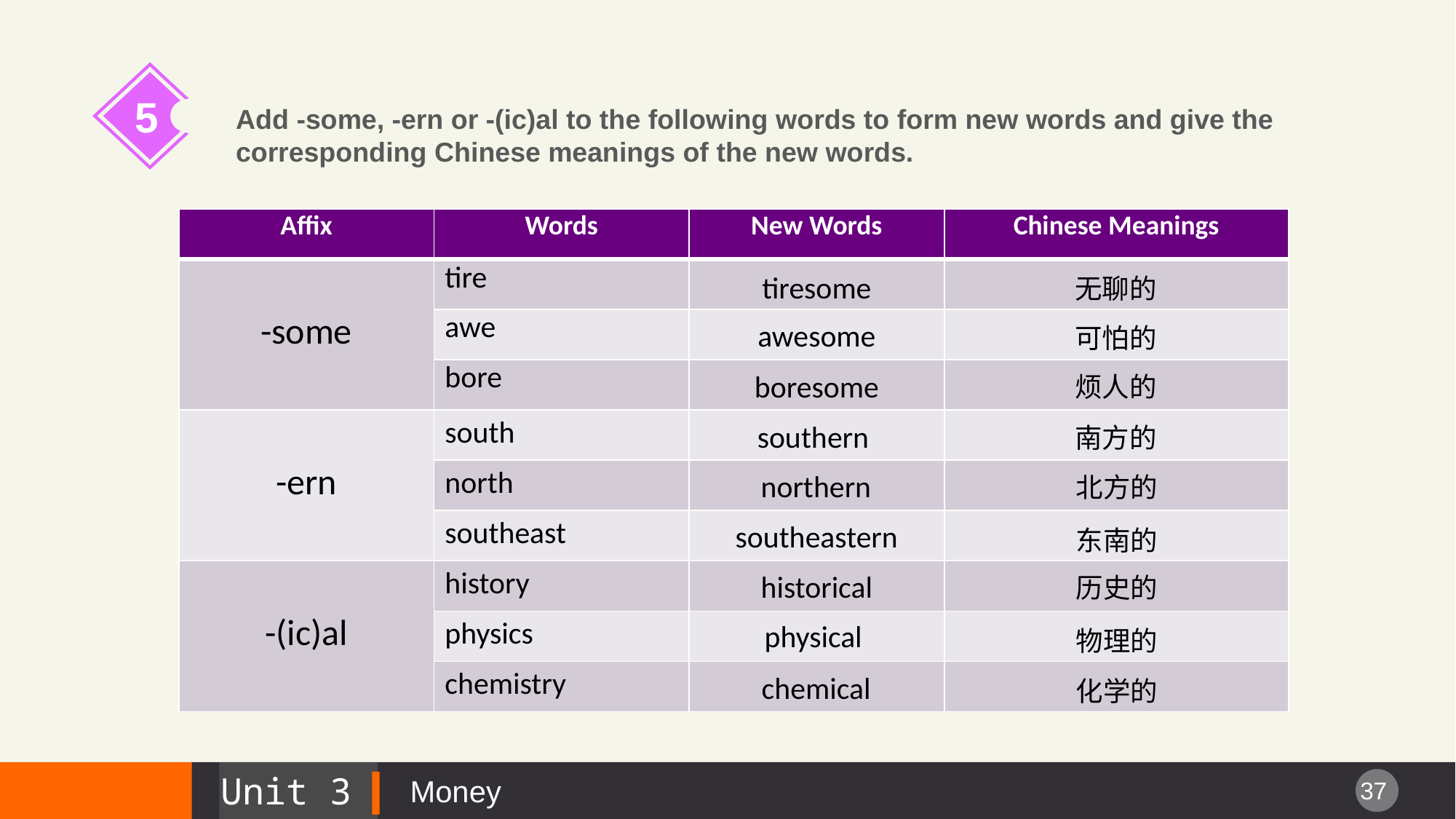

5
Add -some, -ern or -(ic)al to the following words to form new words and give the
corresponding Chinese meanings of the new words.
| Affix | Words | New Words | Chinese Meanings |
| --- | --- | --- | --- |
| -some | tire |  |  |
|  | awe |  |  |
|  | bore |  |  |
| -ern | south |  |  |
|  | north |  |  |
|  | southeast |  |  |
| -(ic)al | history |  |  |
|  | physics |  |  |
|  | chemistry |  |  |
tiresome
无聊的
awesome
可怕的
烦人的
boresome
southern
南方的
北方的
northern
southeastern
东南的
historical
历史的
physical
物理的
chemical
化学的